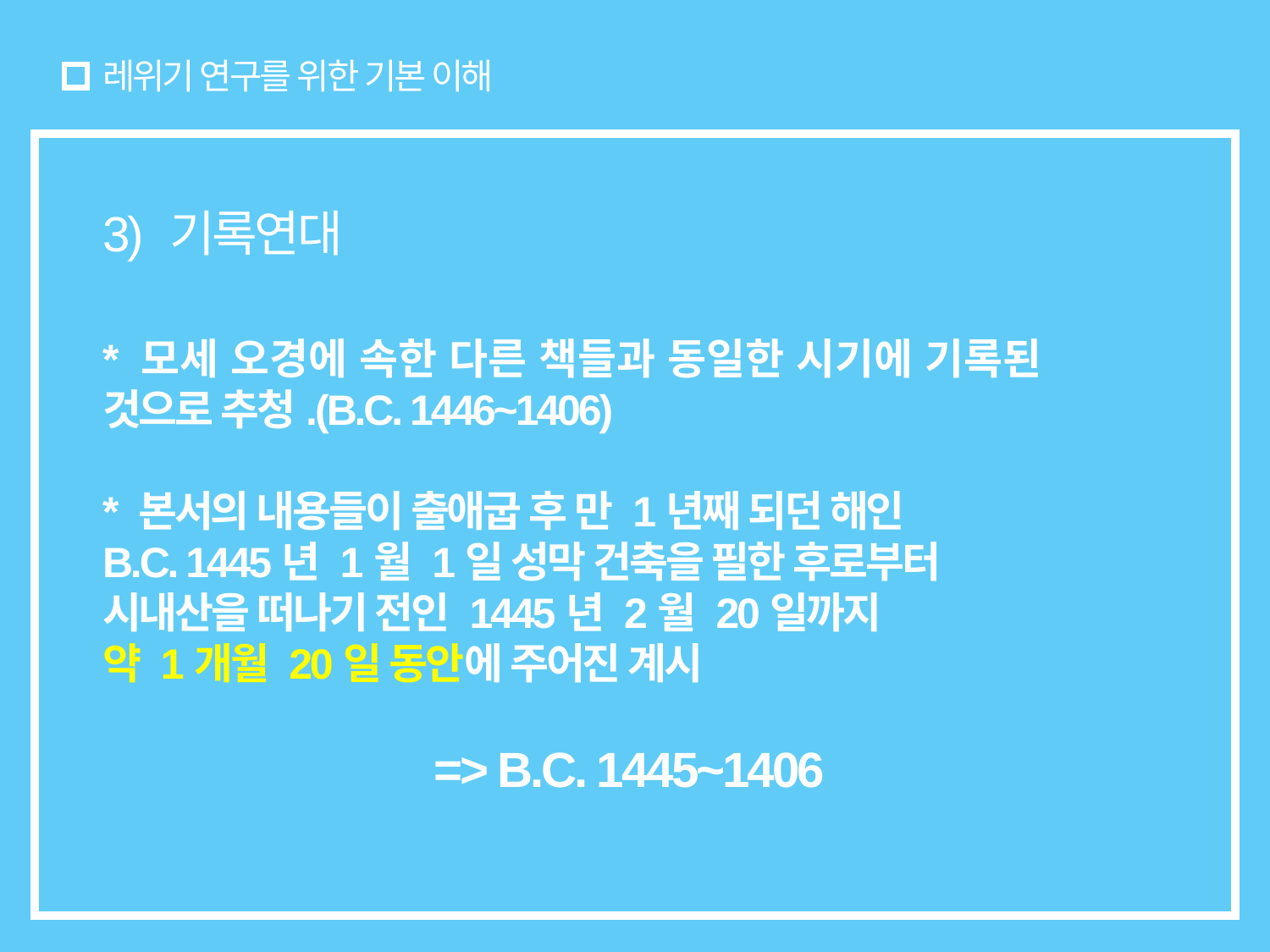

# 레위기 연구를 위한 기본 이해

3) 기록연대
* 모세 오경에 속한 다른 책들과 동일한 시기에 기록된
것으로 추청.(B.C. 1446~1406)

* 본서의 내용들이 출애굽 후 만 1년째 되던 해인
B.C. 1445년 1월 1일 성막 건축을 필한 후로부터
시내산을 떠나기 전인 1445년 2월 20일까지
약 1개월 20일 동안에 주어진 계시

=> B.C. 1445~1406